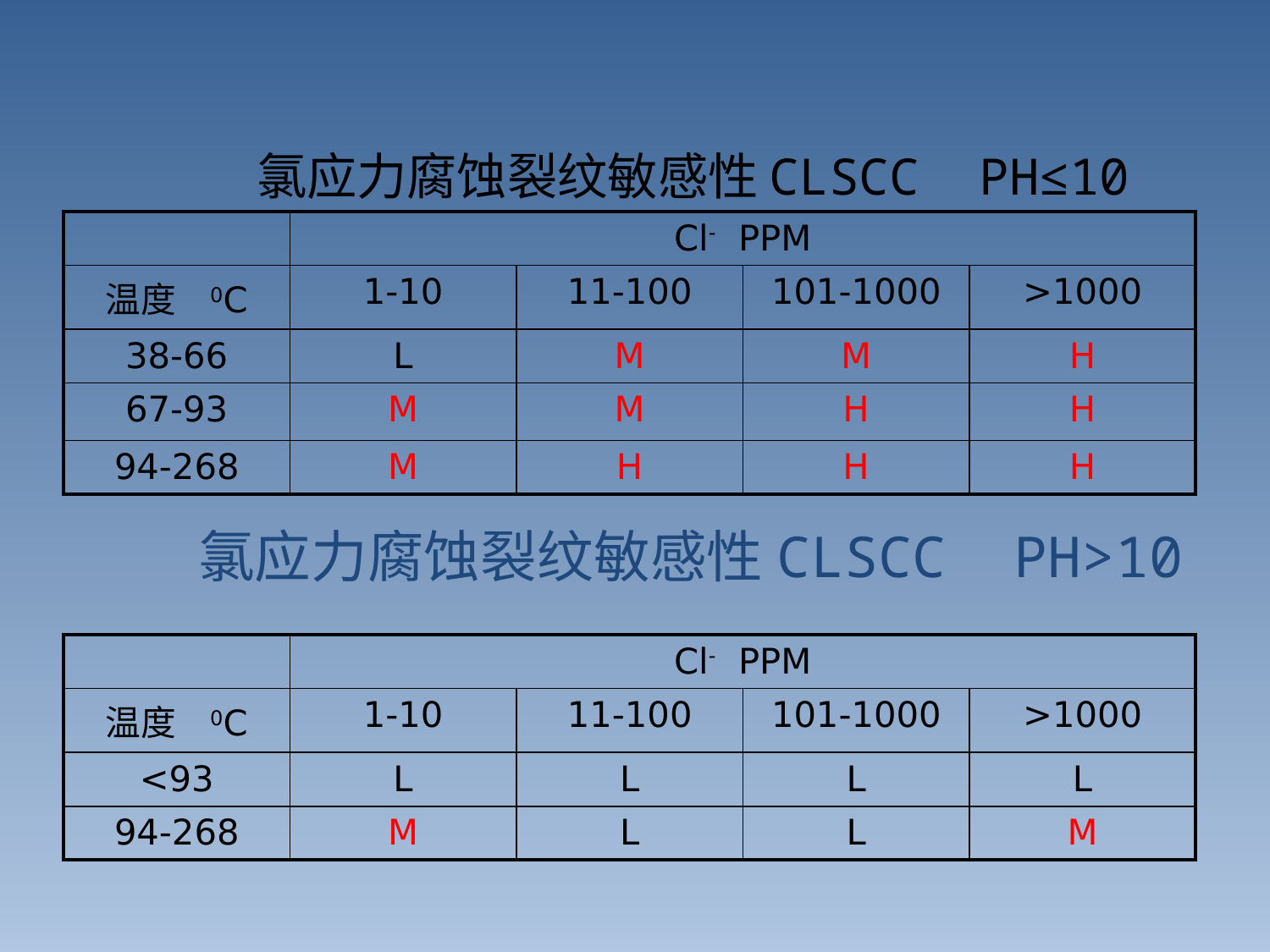

氯应力腐蚀裂纹敏感性CLSCC  PH≤10
|  | Cl- PPM |  |  |  |
| --- | --- | --- | --- | --- |
| 温度 0C | 1-10 | 11-100 | 101-1000 | >1000 |
| 38-66 | L | M | M | H |
| 67-93 | M | M | H | H |
| 94-268 | M | H | H | H |
氯应力腐蚀裂纹敏感性CLSCC  PH>10
|  | Cl- PPM |  |  |  |
| --- | --- | --- | --- | --- |
| 温度 0C | 1-10 | 11-100 | 101-1000 | >1000 |
| <93 | L | L | L | L |
| 94-268 | M | L | L | M |